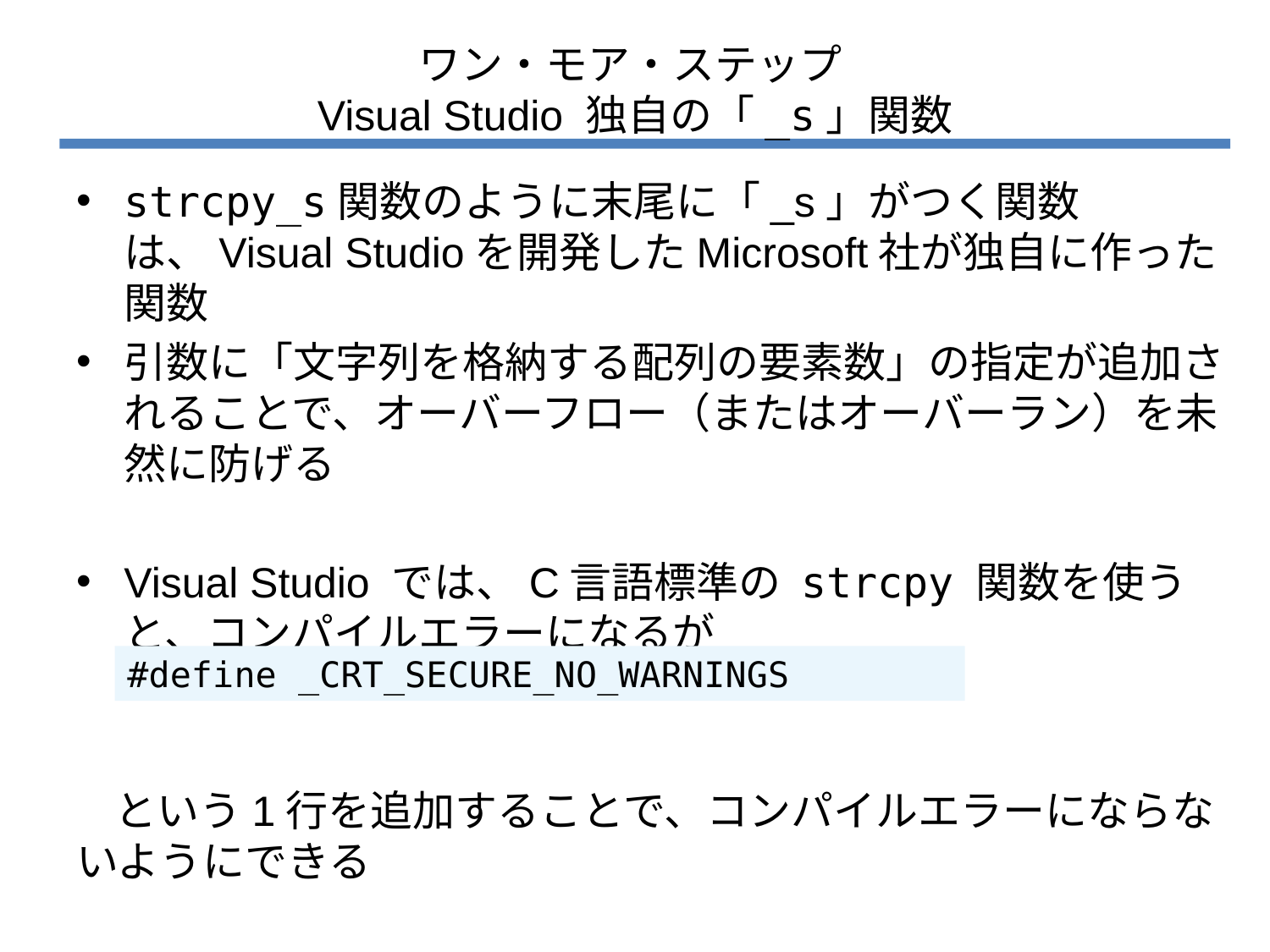

# ワン・モア・ステップ Visual Studio 独自の「_s」関数
strcpy_s関数のように末尾に「_s」がつく関数は、Visual Studioを開発したMicrosoft社が独自に作った関数
引数に「文字列を格納する配列の要素数」の指定が追加されることで、オーバーフロー（またはオーバーラン）を未然に防げる

Visual Studio では、C言語標準の strcpy 関数を使うと、コンパイルエラーになるが

   という1行を追加することで、コンパイルエラーにならないようにできる
#define _CRT_SECURE_NO_WARNINGS